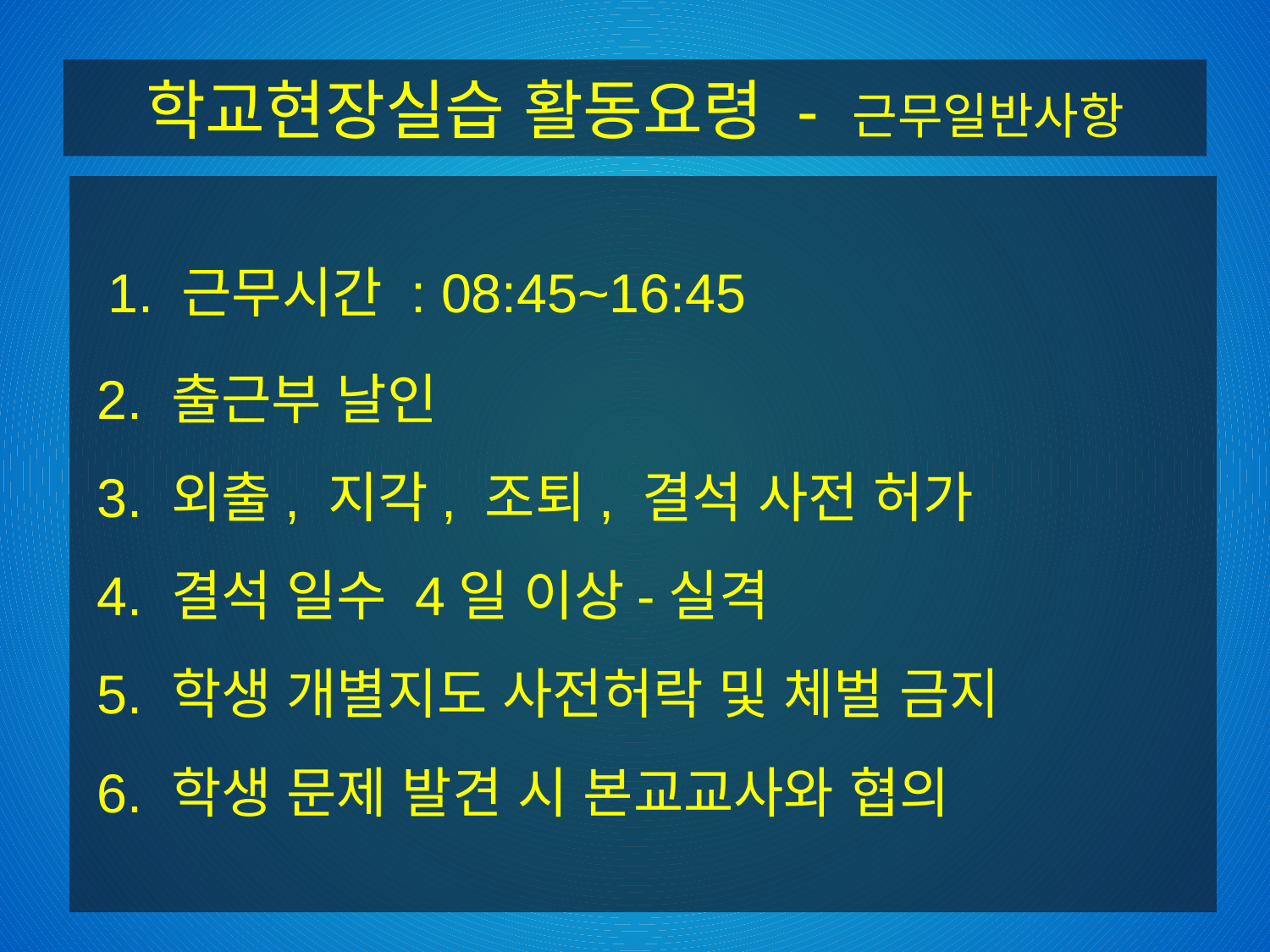

학교현장실습 활동요령 - 근무일반사항
 1. 근무시간 : 08:45~16:45
 2. 출근부 날인
 3. 외출, 지각, 조퇴, 결석 사전 허가
 4. 결석 일수 4일 이상-실격
 5. 학생 개별지도 사전허락 및 체벌 금지
 6. 학생 문제 발견 시 본교교사와 협의